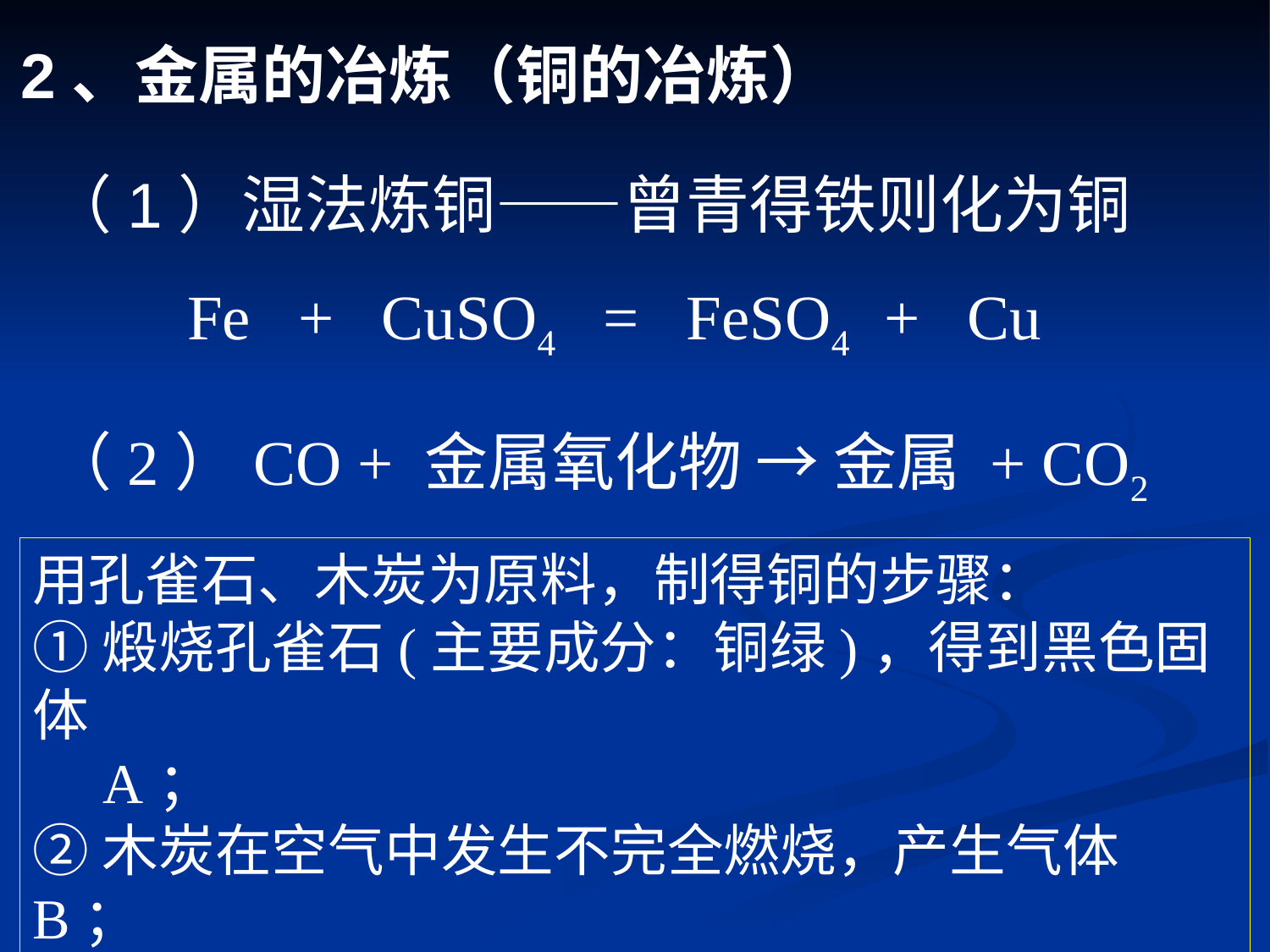

2、金属的冶炼（铜的冶炼）
（1）湿法炼铜——曾青得铁则化为铜
Fe   +   CuSO4   =   FeSO4   +   Cu
（2）CO + 金属氧化物 → 金属 + CO2
用孔雀石、木炭为原料，制得铜的步骤：
①煅烧孔雀石(主要成分：铜绿)，得到黑色固体
     A；
②木炭在空气中发生不完全燃烧，产生气体B；
③黑色固体A与气体B高温条件下加热制得铜。